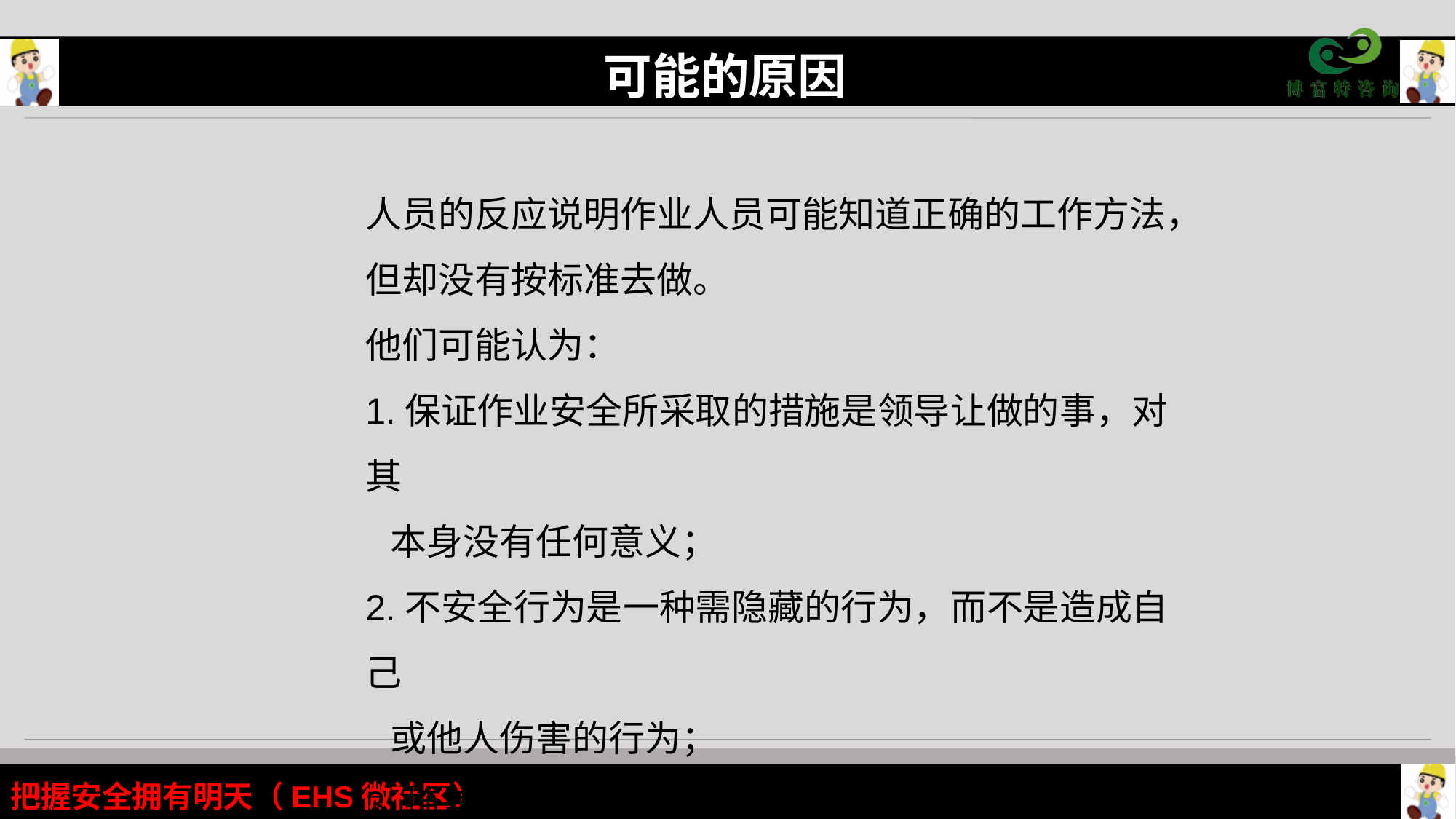

可能的原因
人员的反应说明作业人员可能知道正确的工作方法，但却没有按标准去做。
他们可能认为：
1.保证作业安全所采取的措施是领导让做的事，对其
  本身没有任何意义；
2.不安全行为是一种需隐藏的行为，而不是造成自己
  或他人伤害的行为；
3.掩盖自己的不安全行为可以逃避领导的指责或处罚